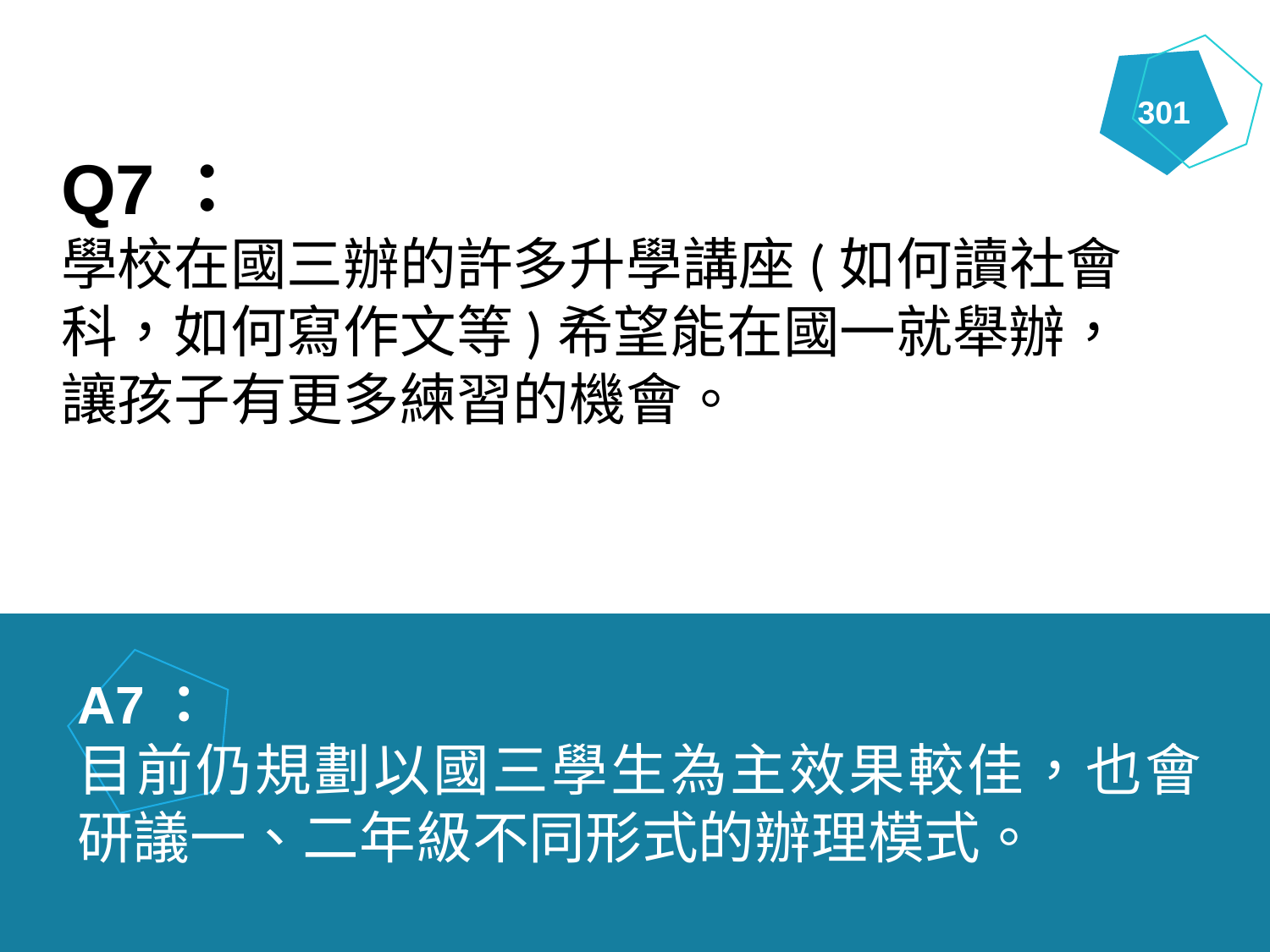

301
Q7：
學校在國三辦的許多升學講座(如何讀社會科，如何寫作文等)希望能在國一就舉辦，讓孩子有更多練習的機會。

A7：
目前仍規劃以國三學生為主效果較佳，也會研議一、二年級不同形式的辦理模式。